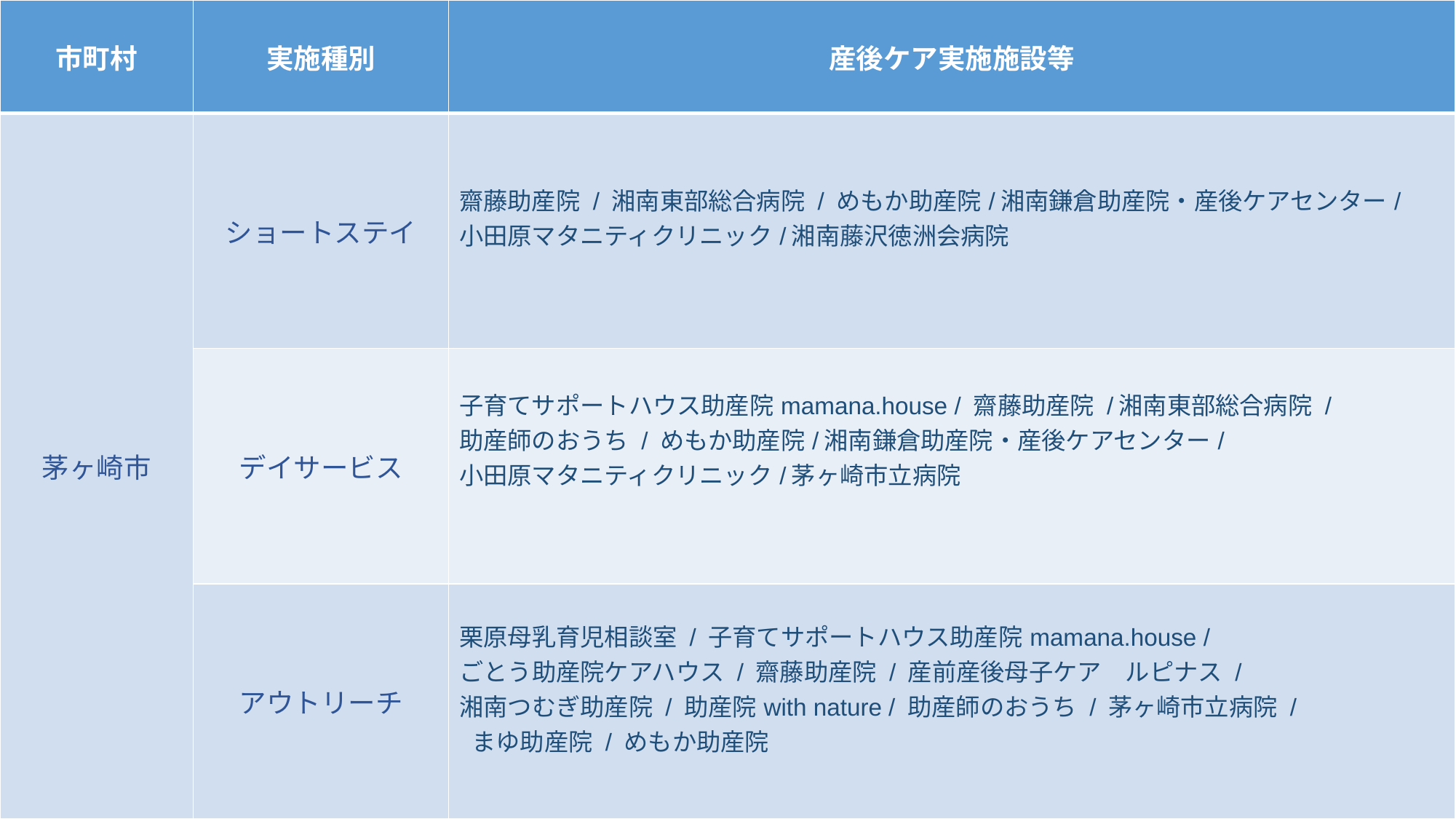

| 市町村 | 実施種別 | 産後ケア実施施設等 |
| --- | --- | --- |
| 茅ヶ崎市 | ショートステイ | 齋藤助産院 / 湘南東部総合病院 / めもか助産院/湘南鎌倉助産院・産後ケアセンター/ 小田原マタニティクリニック/湘南藤沢徳洲会病院 |
|  | デイサービス | 子育てサポートハウス助産院mamana.house / 齋藤助産院 /湘南東部総合病院 / 助産師のおうち / めもか助産院/湘南鎌倉助産院・産後ケアセンター/ 小田原マタニティクリニック/茅ヶ崎市立病院 |
|  | アウトリーチ | 栗原母乳育児相談室 / 子育てサポートハウス助産院mamana.house / ごとう助産院ケアハウス / 齋藤助産院 / 産前産後母子ケア　ルピナス / 湘南つむぎ助産院 / 助産院with nature / 助産師のおうち / 茅ヶ崎市立病院 / まゆ助産院 / めもか助産院 |